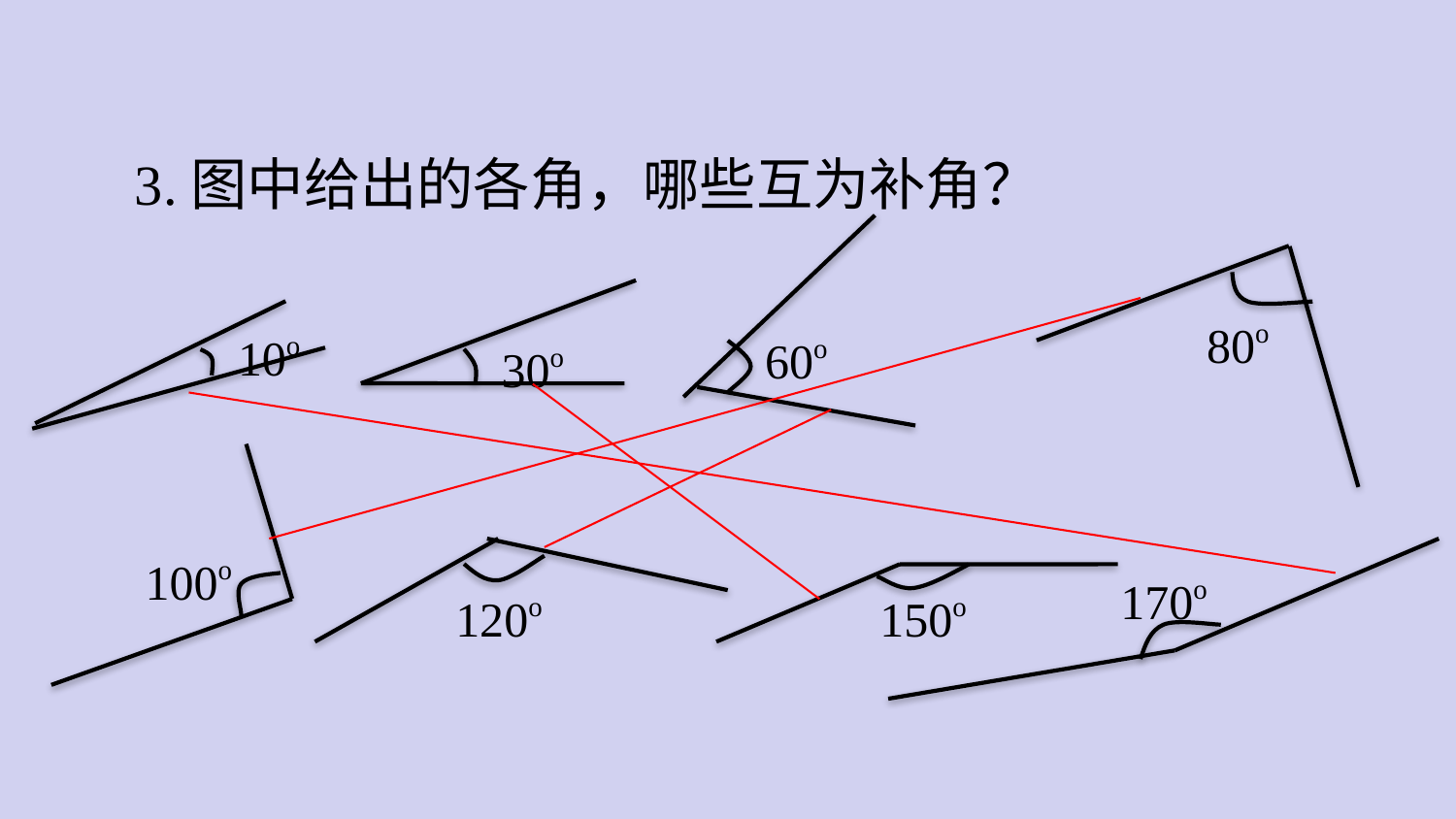

3.图中给出的各角，哪些互为补角？

80o
10o
60o
30o

100o

170o

120o
150o